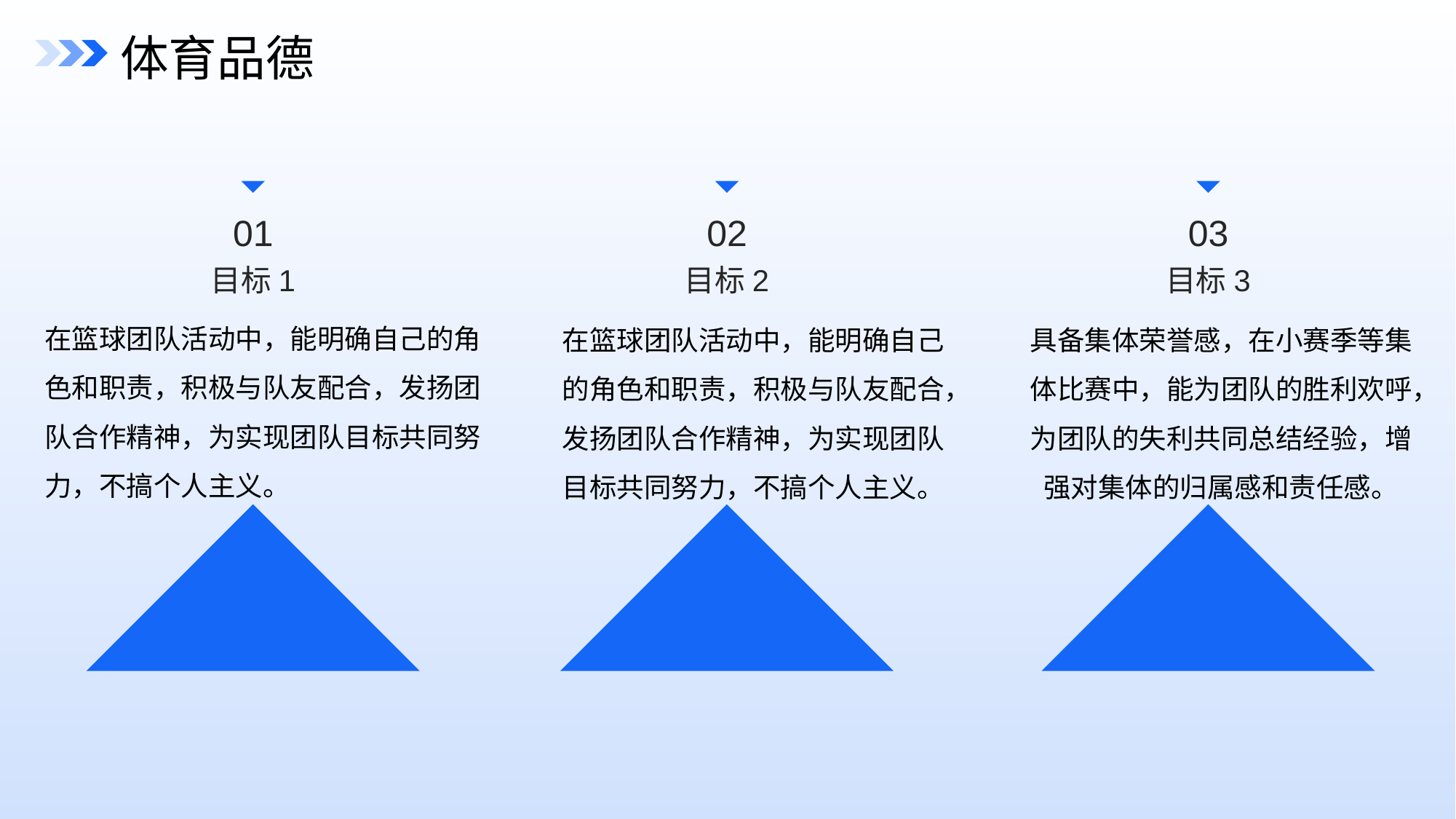

体育品德

01
02
03
目标1
目标2
目标3
在篮球团队活动中，能明确自己的角色和职责，积极与队友配合，发扬团队合作精神，为实现团队目标共同努力，不搞个人主义。
在篮球团队活动中，能明确自己的角色和职责，积极与队友配合，发扬团队合作精神，为实现团队目标共同努力，不搞个人主义。
具备集体荣誉感，在小赛季等集体比赛中，能为团队的胜利欢呼，为团队的失利共同总结经验，增强对集体的归属感和责任感。